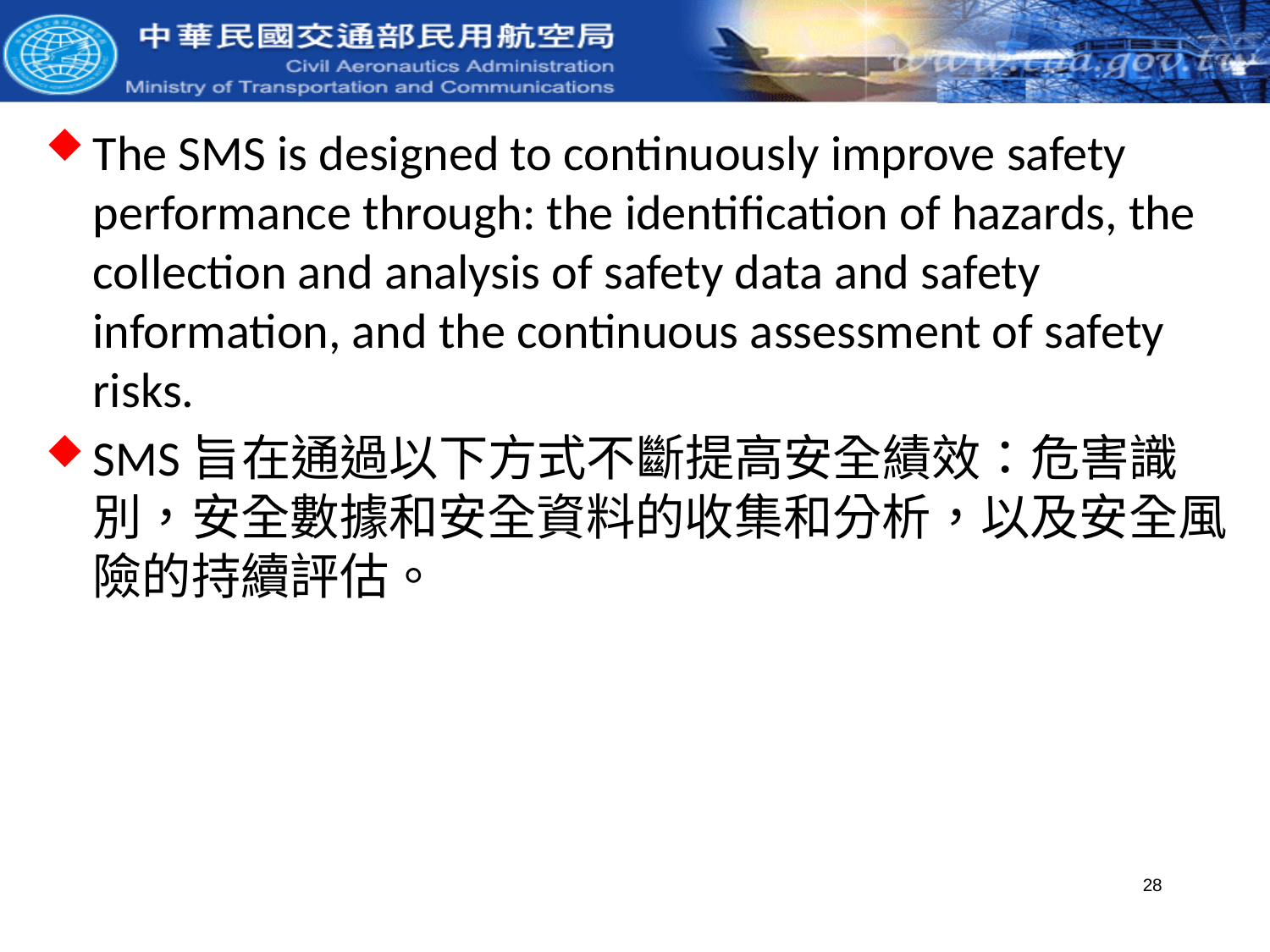

The SMS is designed to continuously improve safety performance through: the identification of hazards, the collection and analysis of safety data and safety information, and the continuous assessment of safety risks.
SMS旨在通過以下方式不斷提高安全績效：危害識別，安全數據和安全資料的收集和分析，以及安全風險的持續評估。